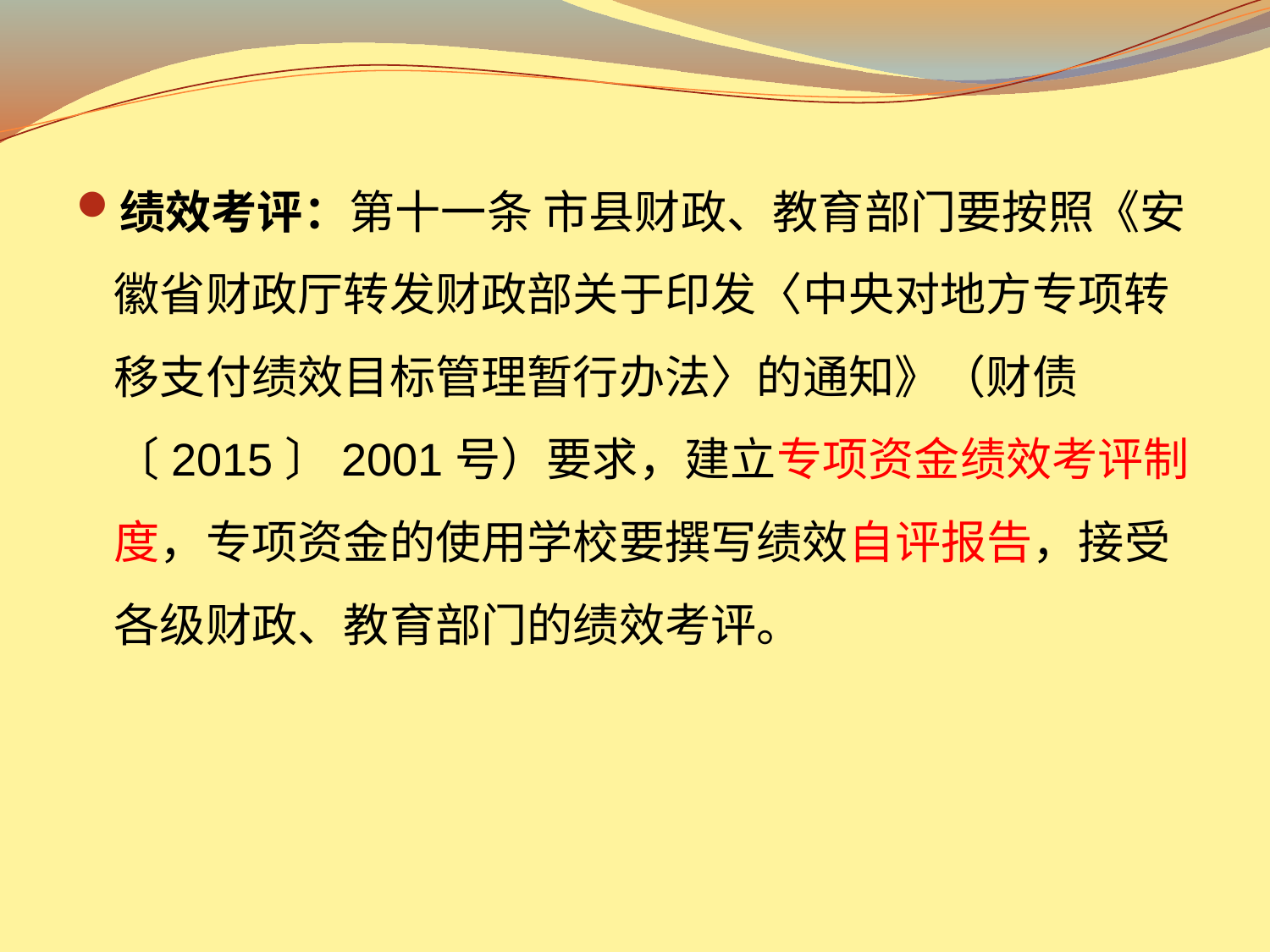

#
绩效考评：第十一条 市县财政、教育部门要按照《安徽省财政厅转发财政部关于印发〈中央对地方专项转移支付绩效目标管理暂行办法〉的通知》（财债〔2015〕2001号）要求，建立专项资金绩效考评制度，专项资金的使用学校要撰写绩效自评报告，接受各级财政、教育部门的绩效考评。